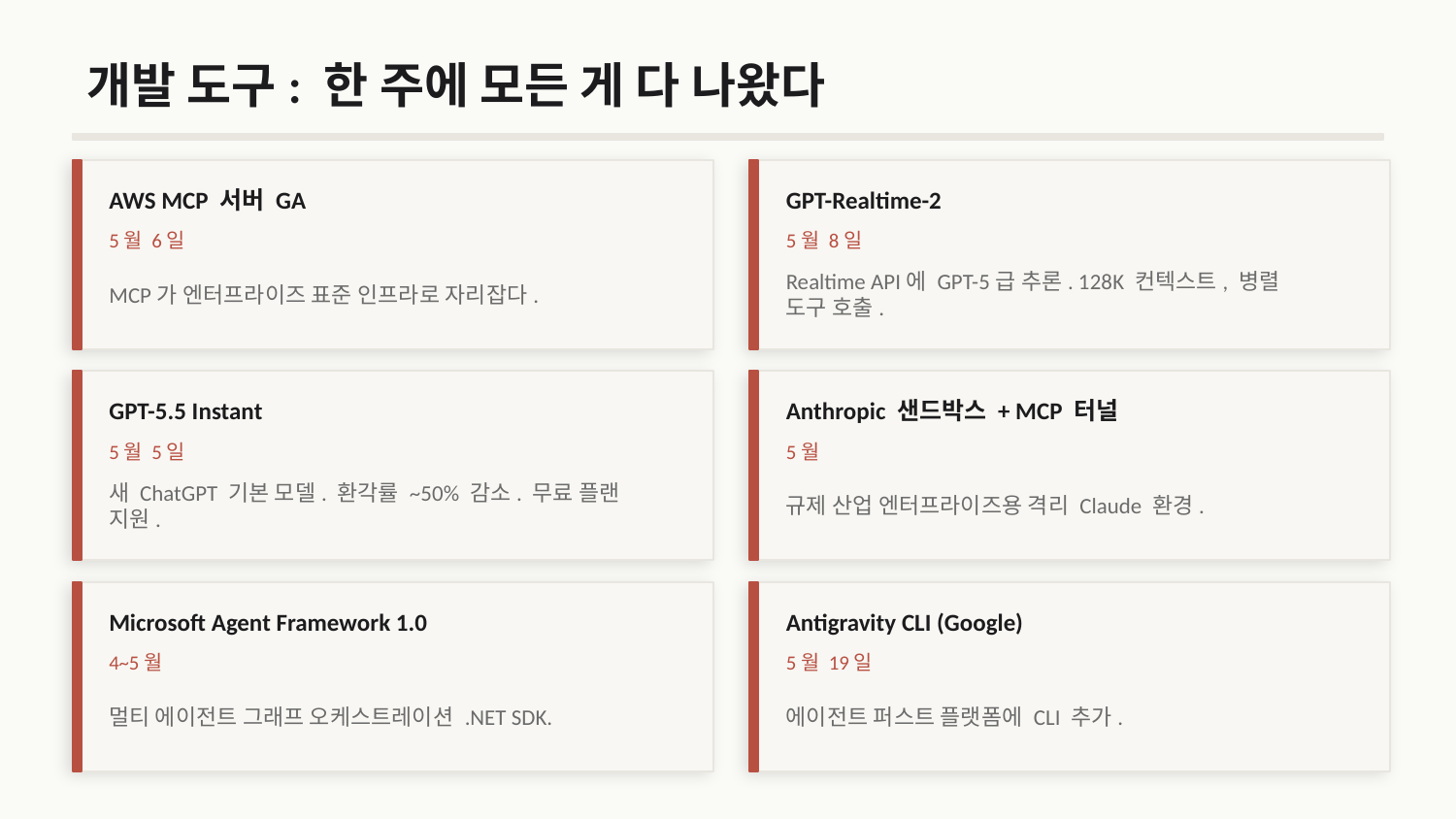

개발 도구: 한 주에 모든 게 다 나왔다

AWS MCP 서버 GA
GPT-Realtime-2
5월 6일
5월 8일
MCP가 엔터프라이즈 표준 인프라로 자리잡다.
Realtime API에 GPT-5급 추론. 128K 컨텍스트, 병렬 도구 호출.

GPT-5.5 Instant
Anthropic 샌드박스 + MCP 터널
5월 5일
5월
새 ChatGPT 기본 모델. 환각률 ~50% 감소. 무료 플랜 지원.
규제 산업 엔터프라이즈용 격리 Claude 환경.

Microsoft Agent Framework 1.0
Antigravity CLI (Google)
4~5월
5월 19일
멀티 에이전트 그래프 오케스트레이션 .NET SDK.
에이전트 퍼스트 플랫폼에 CLI 추가.